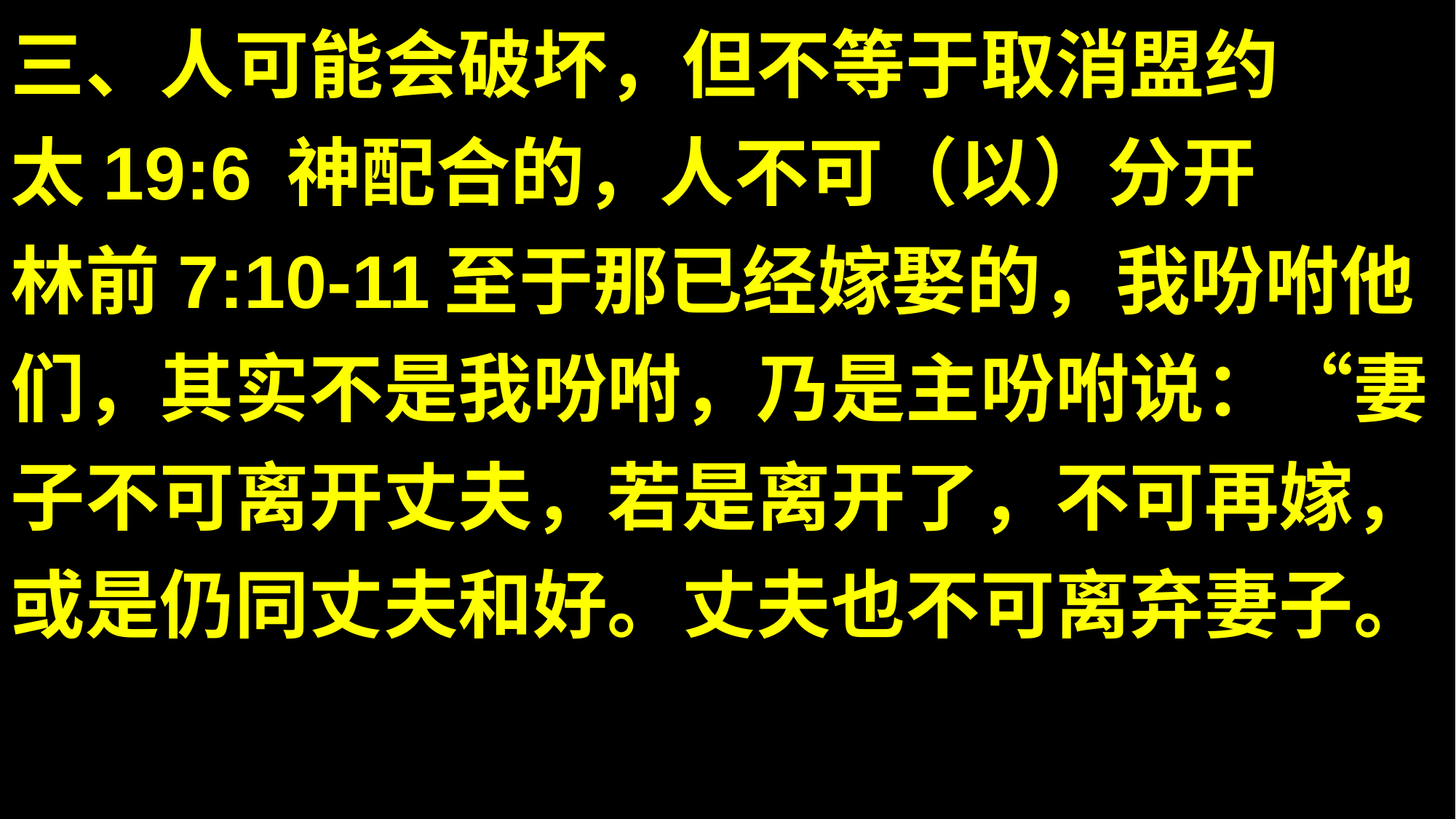

三、人可能会破坏，但不等于取消盟约
太19:6 神配合的，人不可（以）分开
林前7:10-11至于那已经嫁娶的，我吩咐他们，其实不是我吩咐，乃是主吩咐说：“妻子不可离开丈夫，若是离开了，不可再嫁，或是仍同丈夫和好。丈夫也不可离弃妻子。